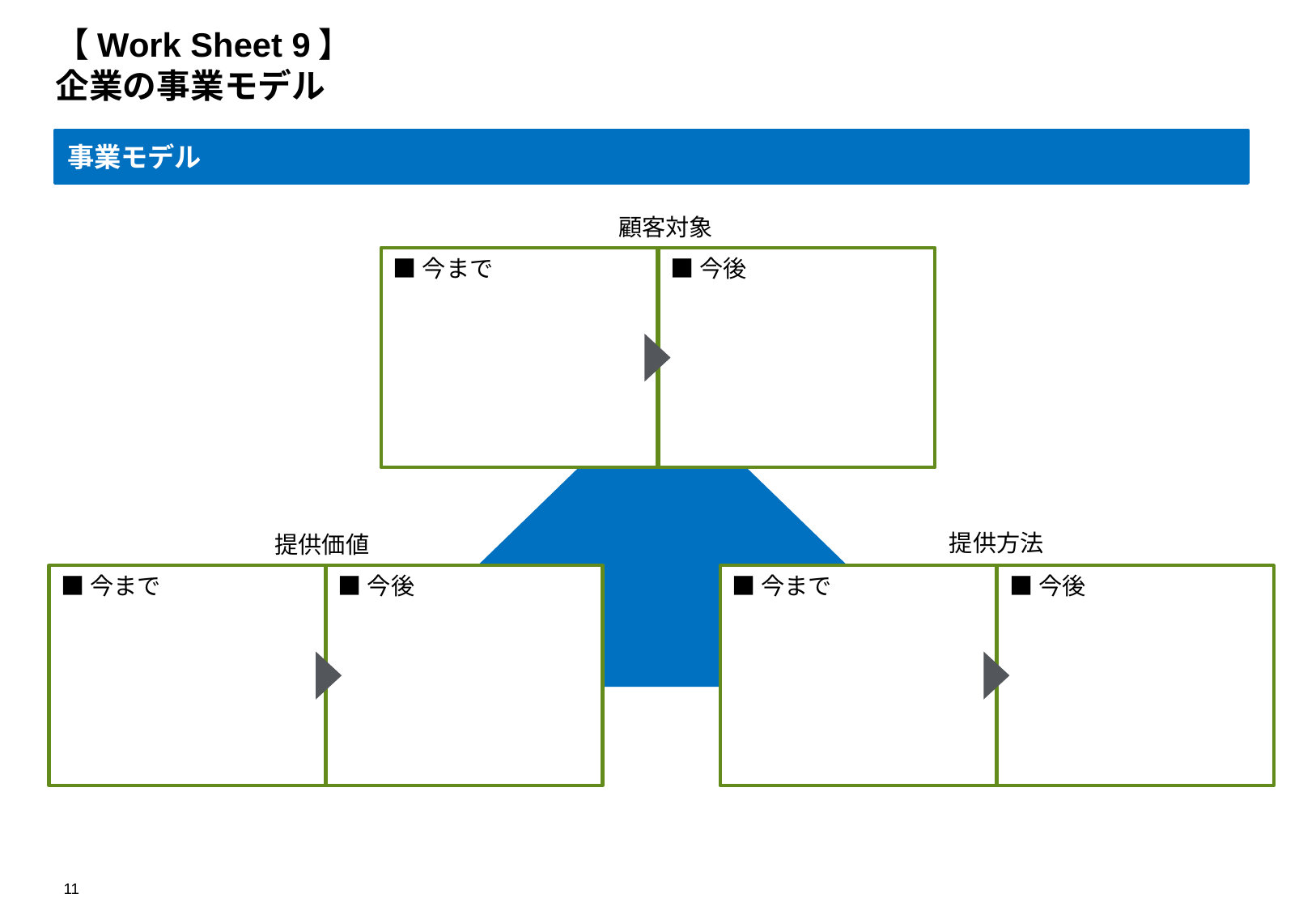

# 【Work Sheet 9】 企業の事業モデル
事業モデル

顧客対象
■今まで

■今後

提供方法
提供価値
■今まで
■今後
■今まで
■今後

11